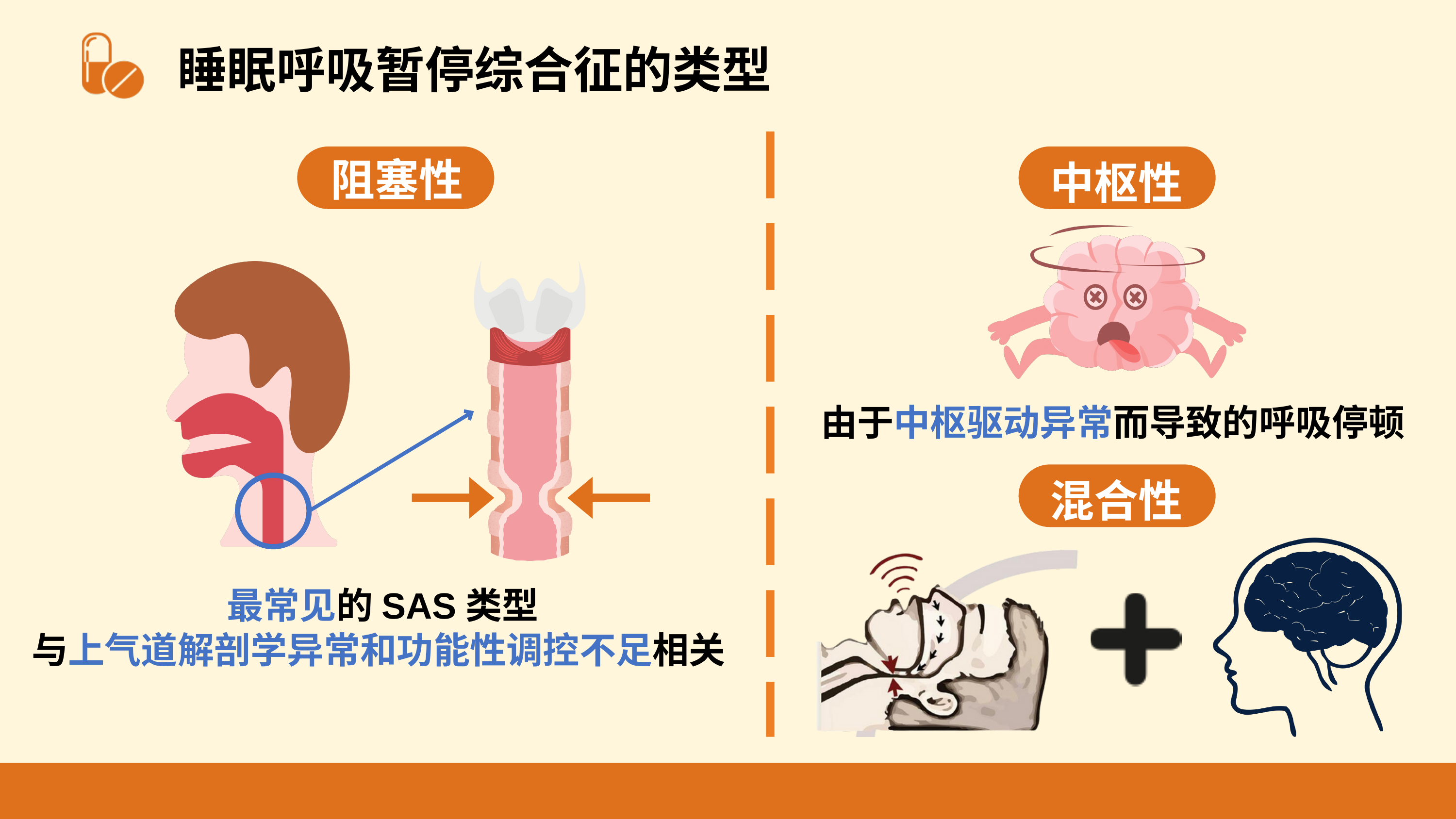

睡眠呼吸暂停综合征的类型

阻塞性

中枢性

由于中枢驱动异常而导致的呼吸停顿

混合性

最常见的SAS类型
与上气道解剖学异常和功能性调控不足相关